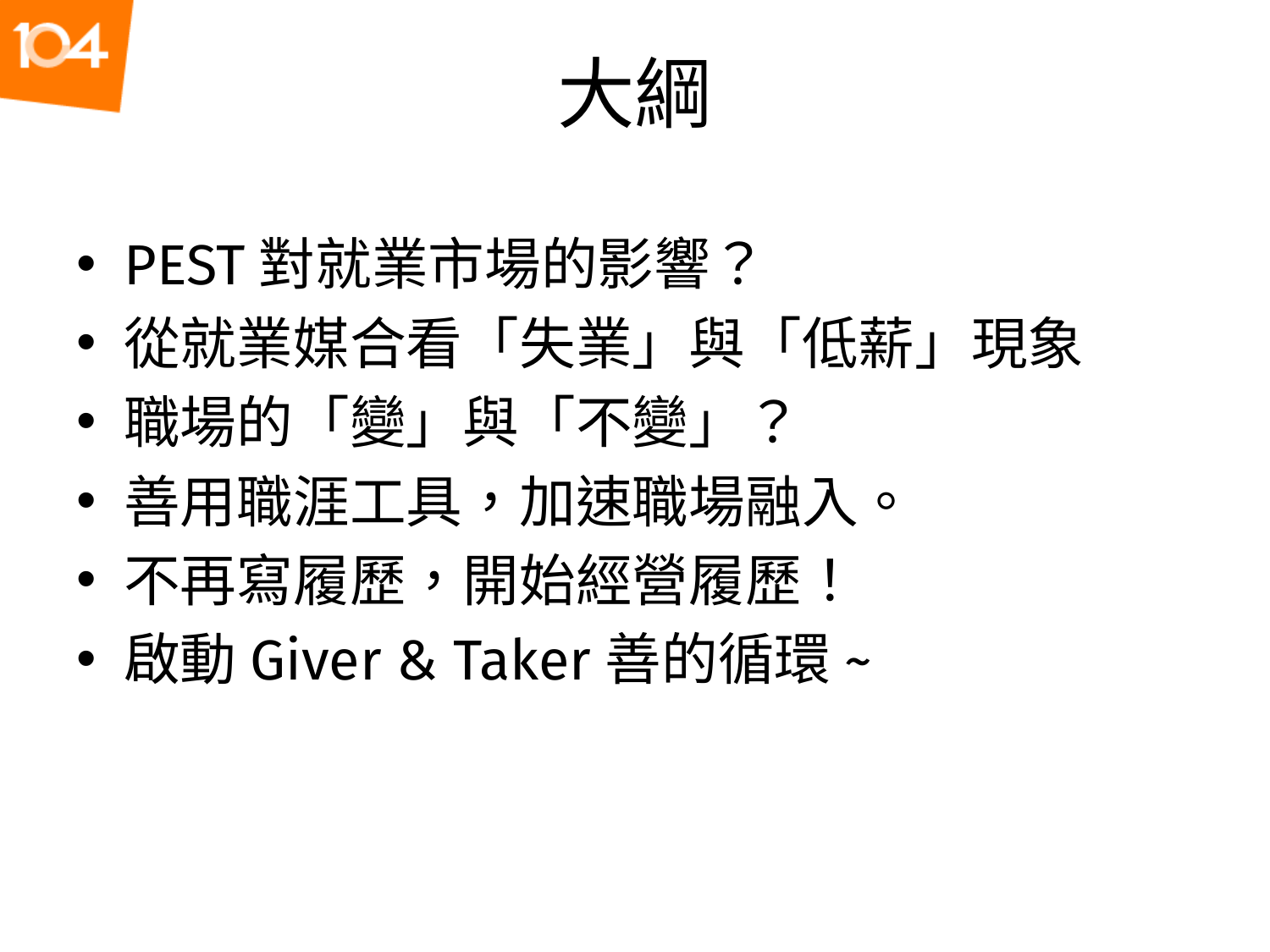

# 大綱
PEST對就業市場的影響？
從就業媒合看「失業」與「低薪」現象
職場的「變」與「不變」？
善用職涯工具，加速職場融入。
不再寫履歷，開始經營履歷！
啟動Giver & Taker善的循環~